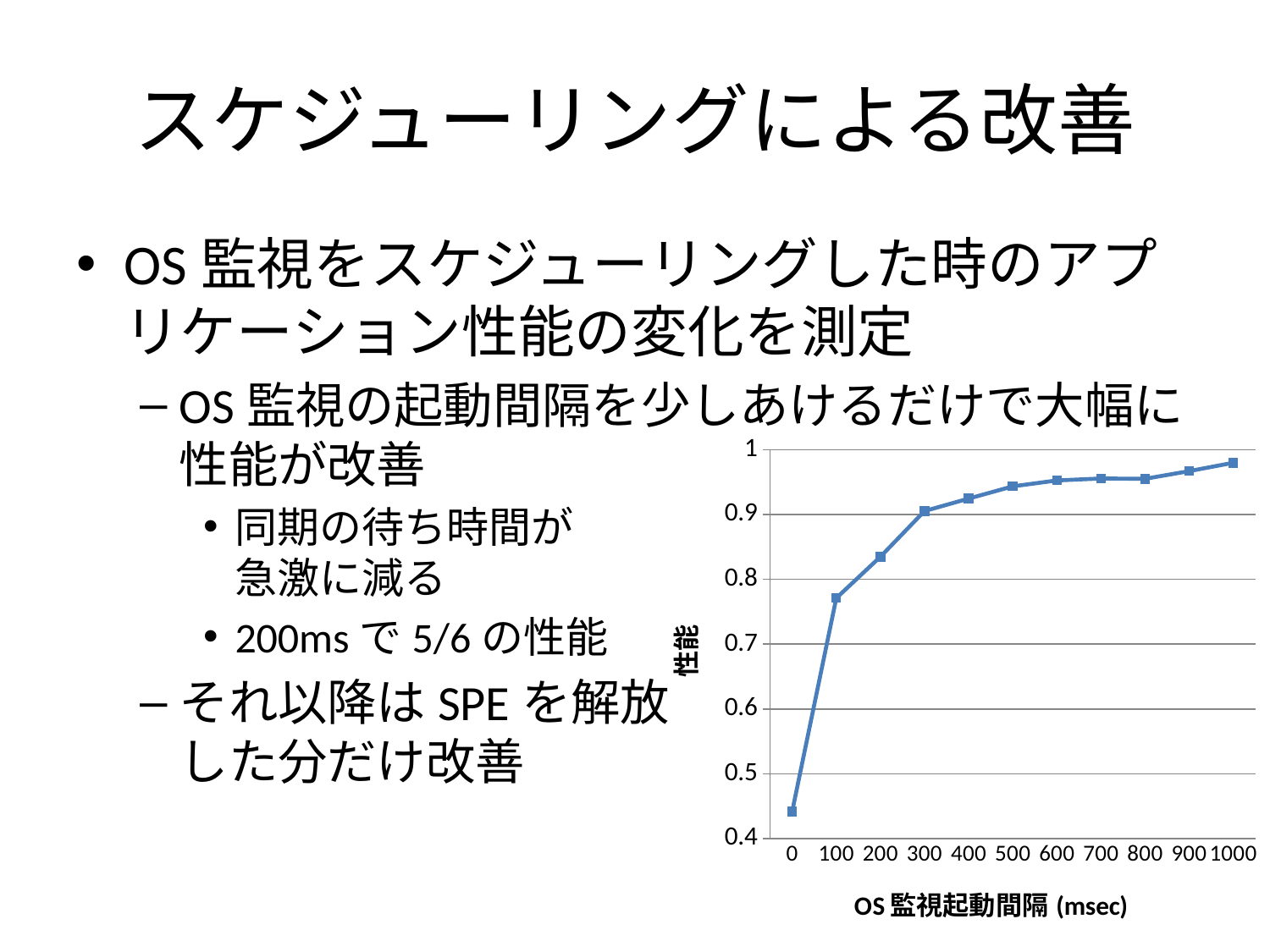

# スケジューリングによる改善
OS監視をスケジューリングした時のアプリケーション性能の変化を測定
OS監視の起動間隔を少しあけるだけで大幅に
性能が改善
同期の待ち時間が
急激に減る
200msで5/6の性能
それ以降はSPEを解放
した分だけ改善

### Chart

| Category |  |
|---|---|
| 0 | 0.4419112899544259 |
| 100 | 0.771096718830888 |
| 200 | 0.8349323759321016 |
| 300 | 0.9053329805848921 |
| 400 | 0.9246015039378648 |
| 500 | 0.943441232420985 |
| 600 | 0.9525119946824394 |
| 700 | 0.9555753140966604 |
| 800 | 0.9550969912132501 |
| 900 | 0.9670045416222165 |
| 1000 | 0.9798731957840829 |